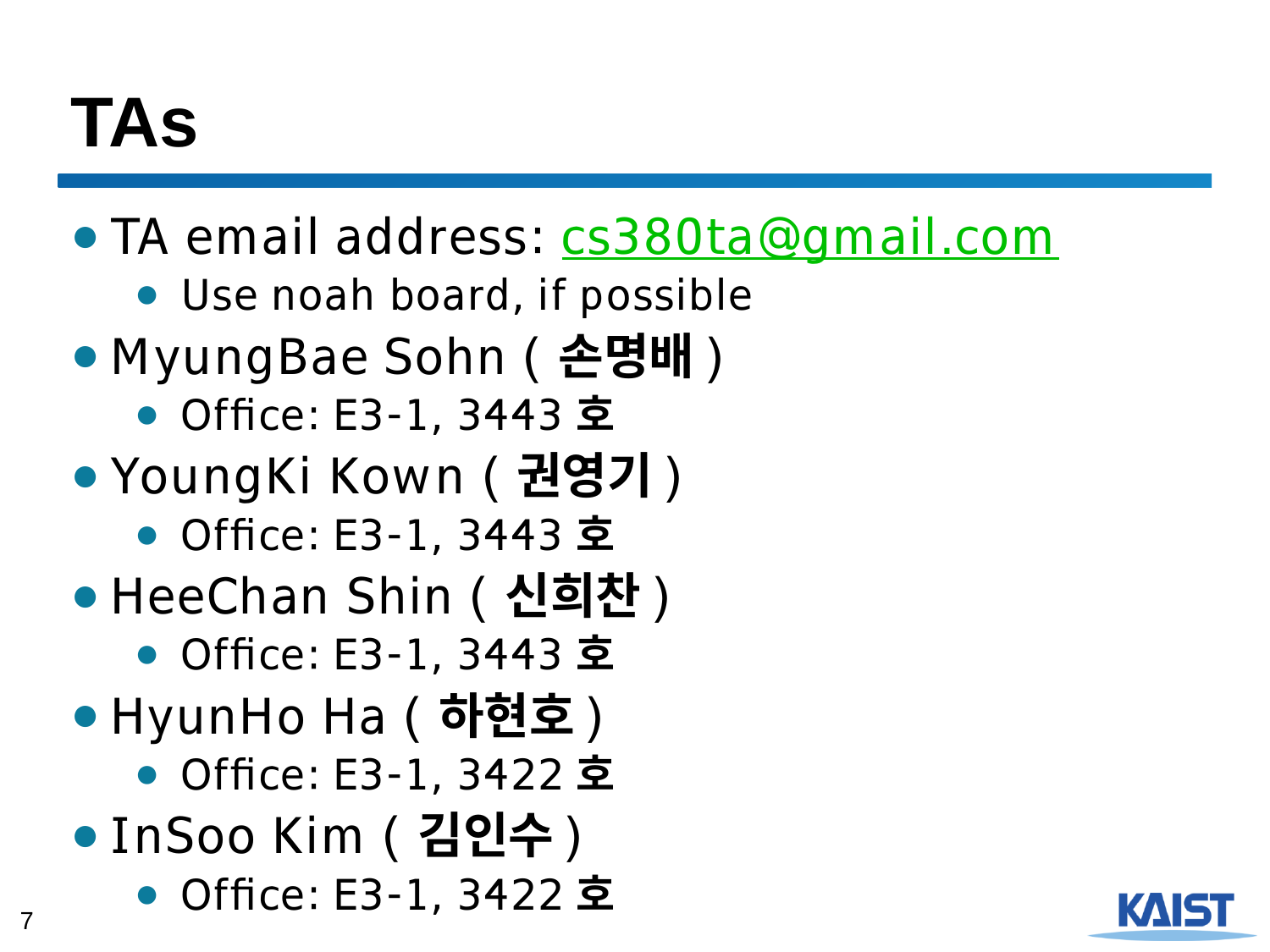

# TAs
TA email address: cs380ta@gmail.com
Use noah board, if possible
MyungBae Sohn (손명배)
Office: E3-1, 3443호
YoungKi Kown (권영기)
Office: E3-1, 3443호
HeeChan Shin (신희찬)
Office: E3-1, 3443호
HyunHo Ha (하현호)
Office: E3-1, 3422호
InSoo Kim (김인수)
Office: E3-1, 3422호